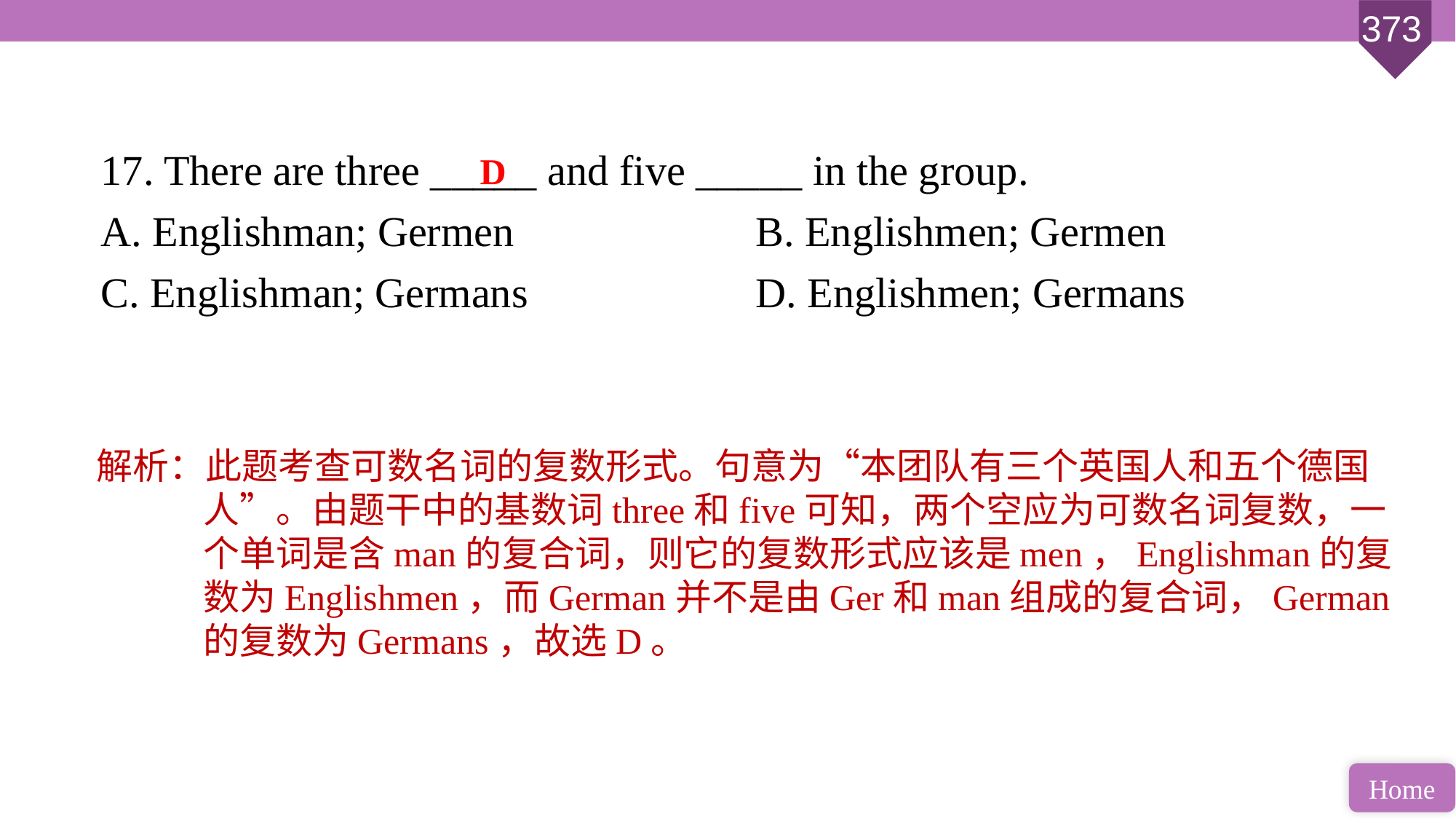

17. There are three _____ and five _____ in the group.
A. Englishman; Germen 			B. Englishmen; Germen
C. Englishman; Germans 		D. Englishmen; Germans
D
解析：此题考查可数名词的复数形式。句意为“本团队有三个英国人和五个德国人”。由题干中的基数词three和five可知，两个空应为可数名词复数，一个单词是含man的复合词，则它的复数形式应该是men，Englishman的复数为Englishmen，而German并不是由Ger和man组成的复合词，German的复数为Germans，故选D。